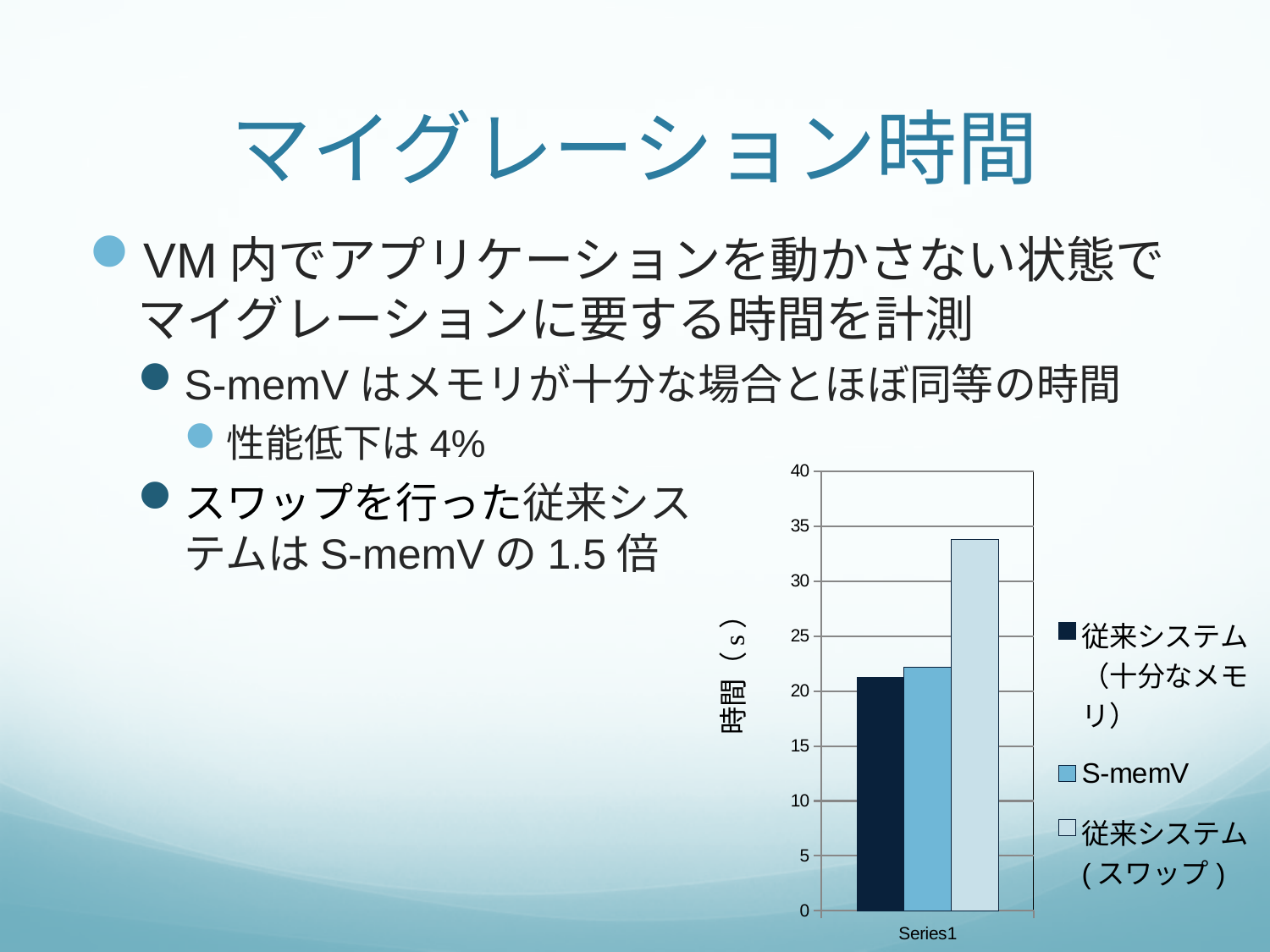

# マイグレーション時間
VM内でアプリケーションを動かさない状態でマイグレーションに要する時間を計測
S-memVはメモリが十分な場合とほぼ同等の時間
性能低下は4%
スワップを行った従来シス
テムはS-memVの1.5倍

### Chart

| Category | 従来システム（十分なメモリ） | S-memV | 従来システム(スワップ) |
|---|---|---|---|
|  | 21.22 | 22.14 | 33.78 |